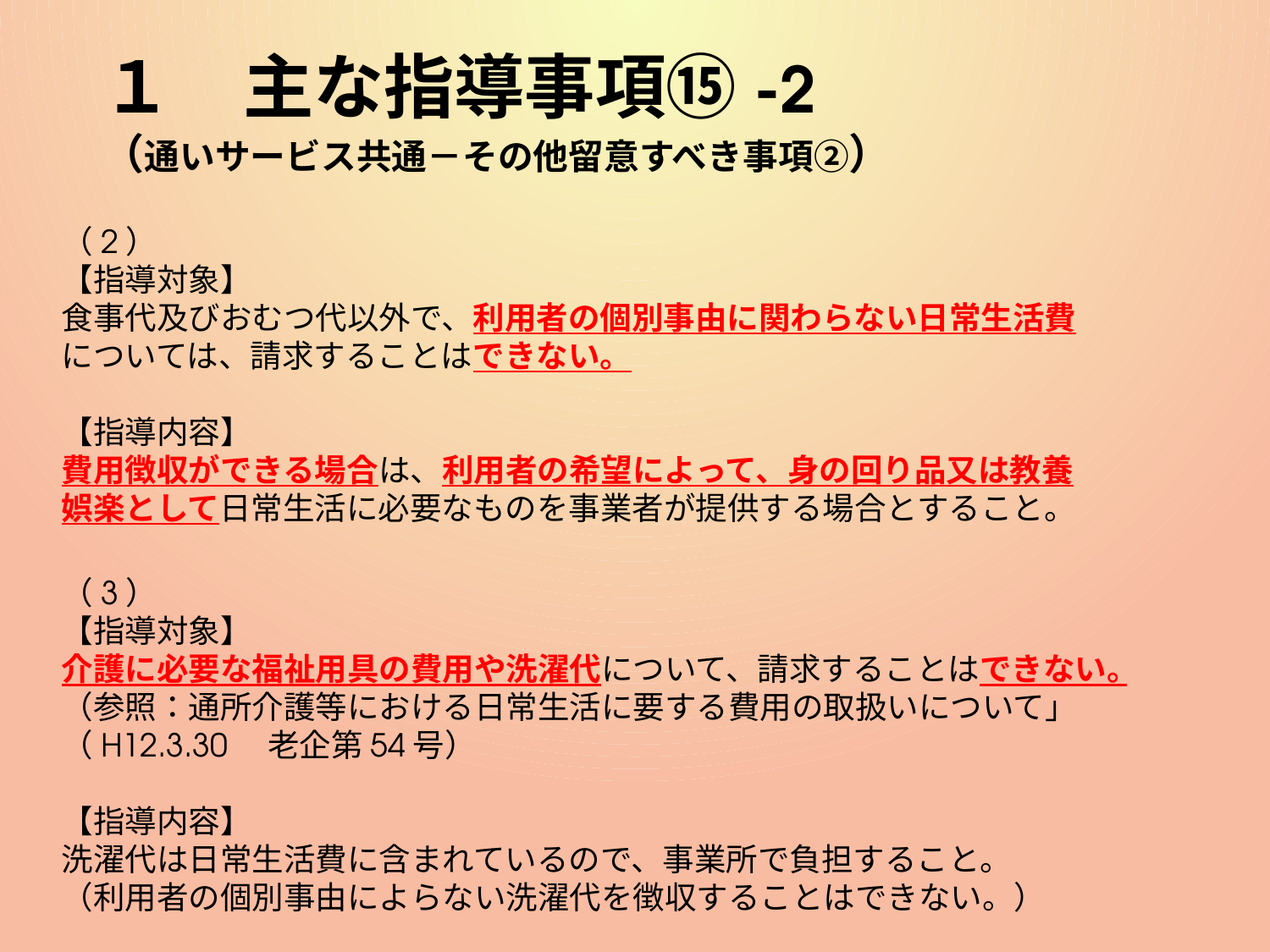

# １　主な指導事項⑮-2 （通いサービス共通－その他留意すべき事項②）
（2）
【指導対象】
食事代及びおむつ代以外で、利用者の個別事由に関わらない日常生活費については、請求することはできない。

【指導内容】
費用徴収ができる場合は、利用者の希望によって、身の回り品又は教養娯楽として日常生活に必要なものを事業者が提供する場合とすること。
（3）
【指導対象】
介護に必要な福祉用具の費用や洗濯代について、請求することはできない。
（参照：通所介護等における日常生活に要する費用の取扱いについて」（H12.3.30　老企第54号）

【指導内容】
洗濯代は日常生活費に含まれているので、事業所で負担すること。
（利用者の個別事由によらない洗濯代を徴収することはできない。）